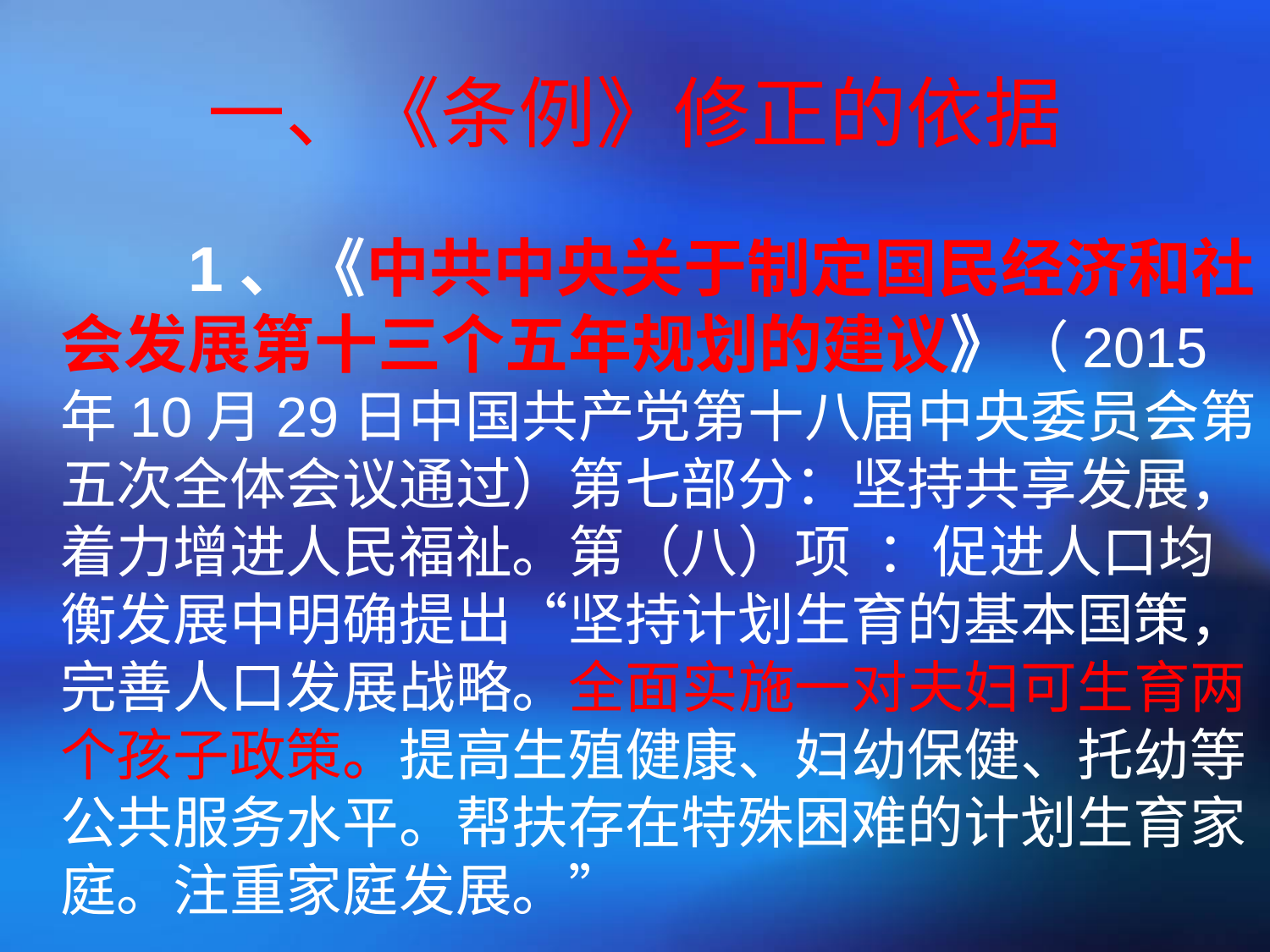

# 一、《条例》修正的依据
          1、《中共中央关于制定国民经济和社会发展第十三个五年规划的建议》（2015年10月29日中国共产党第十八届中央委员会第五次全体会议通过）第七部分：坚持共享发展，着力增进人民福祉。第（八）项  ：促进人口均衡发展中明确提出“坚持计划生育的基本国策，完善人口发展战略。全面实施一对夫妇可生育两个孩子政策。提高生殖健康、妇幼保健、托幼等公共服务水平。帮扶存在特殊困难的计划生育家庭。注重家庭发展。”